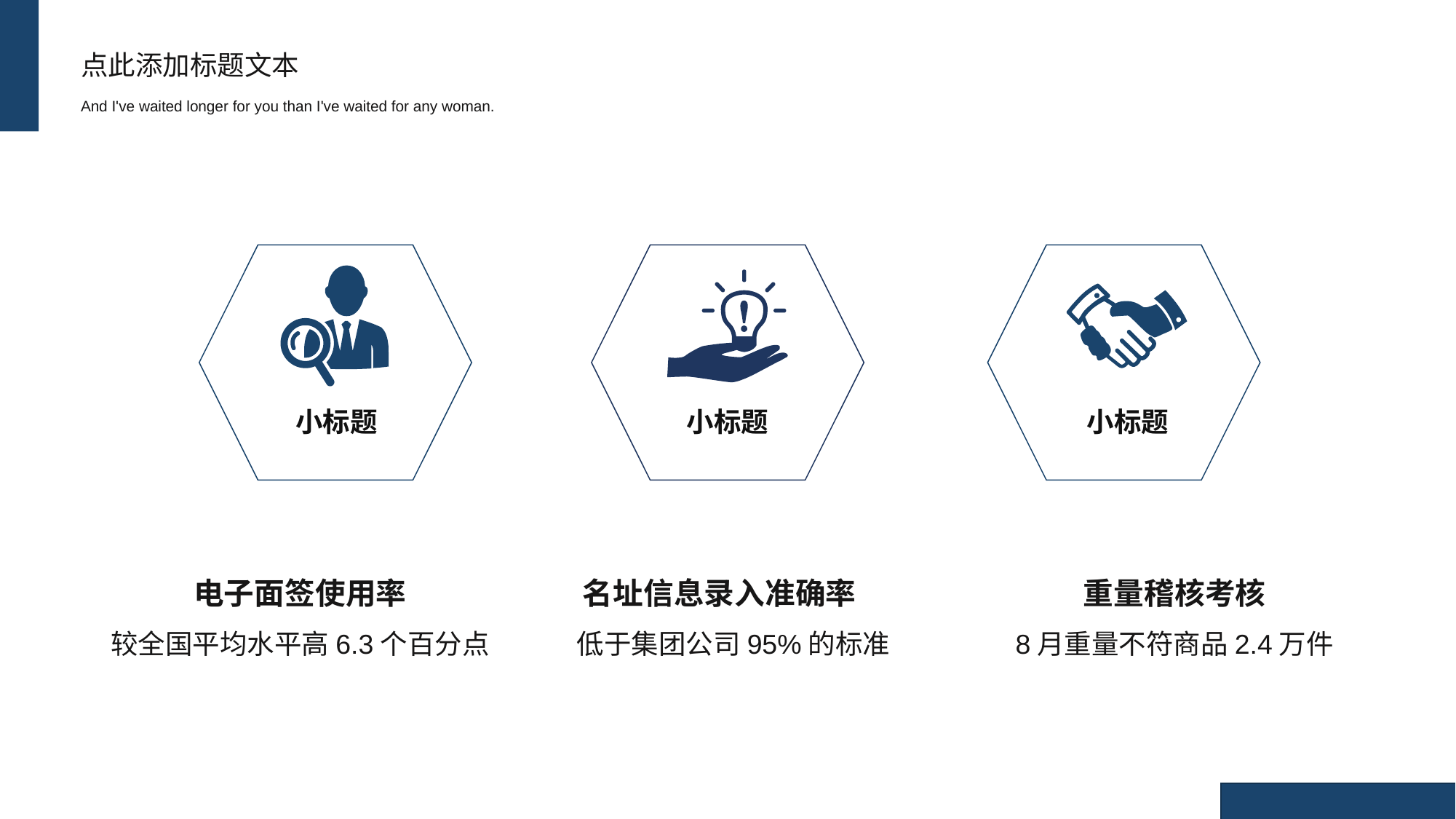

点此添加标题文本
And I've waited longer for you than I've waited for any woman.

小标题

小标题

小标题
电子面签使用率
名址信息录入准确率
重量稽核考核
较全国平均水平高6.3个百分点
低于集团公司95%的标准
8月重量不符商品2.4万件